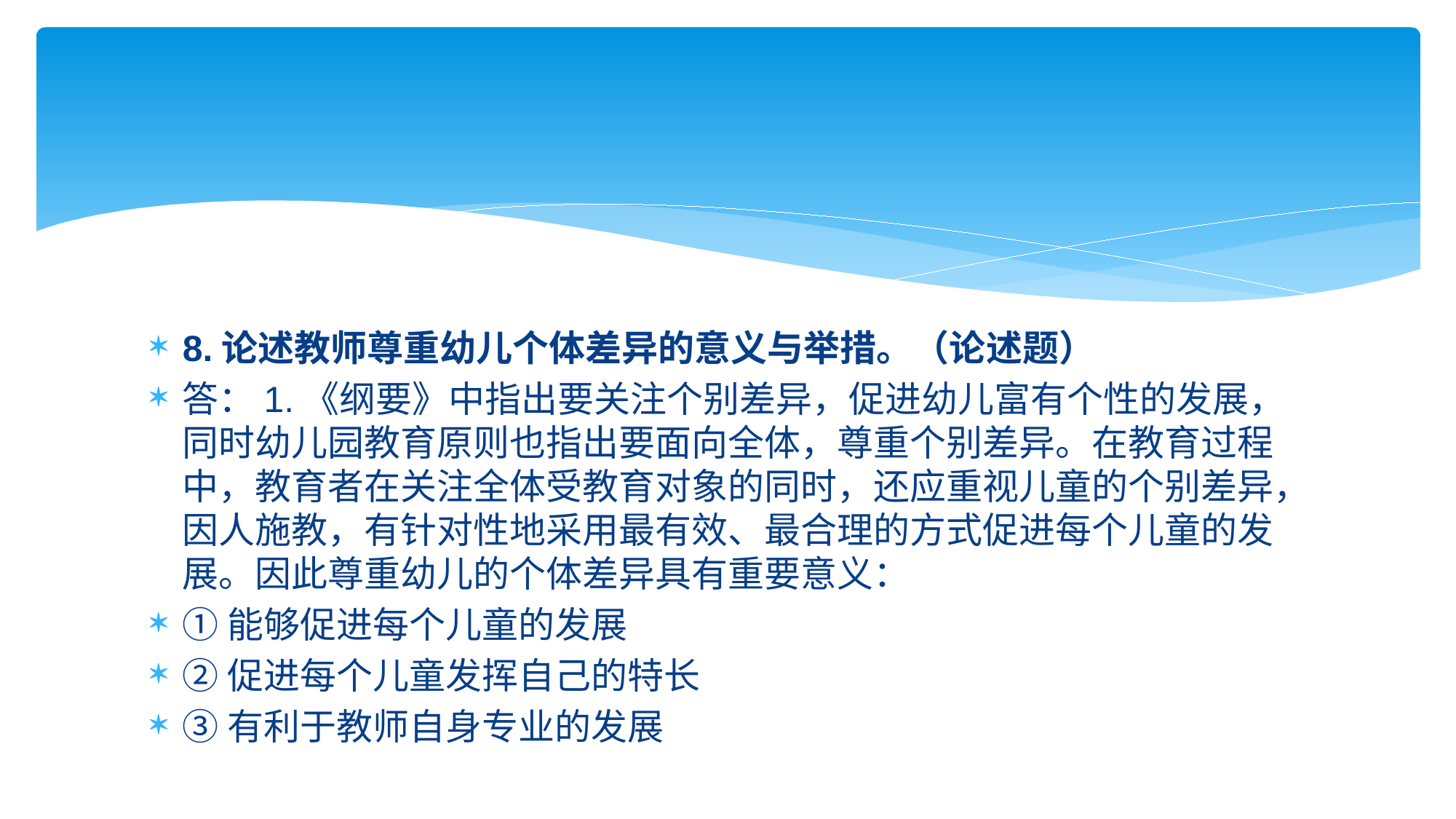

#
8.论述教师尊重幼儿个体差异的意义与举措。（论述题）
答：1.《纲要》中指出要关注个别差异，促进幼儿富有个性的发展，同时幼儿园教育原则也指出要面向全体，尊重个别差异。在教育过程中，教育者在关注全体受教育对象的同时，还应重视儿童的个别差异，因人施教，有针对性地采用最有效、最合理的方式促进每个儿童的发展。因此尊重幼儿的个体差异具有重要意义：
①能够促进每个儿童的发展
②促进每个儿童发挥自己的特长
③有利于教师自身专业的发展